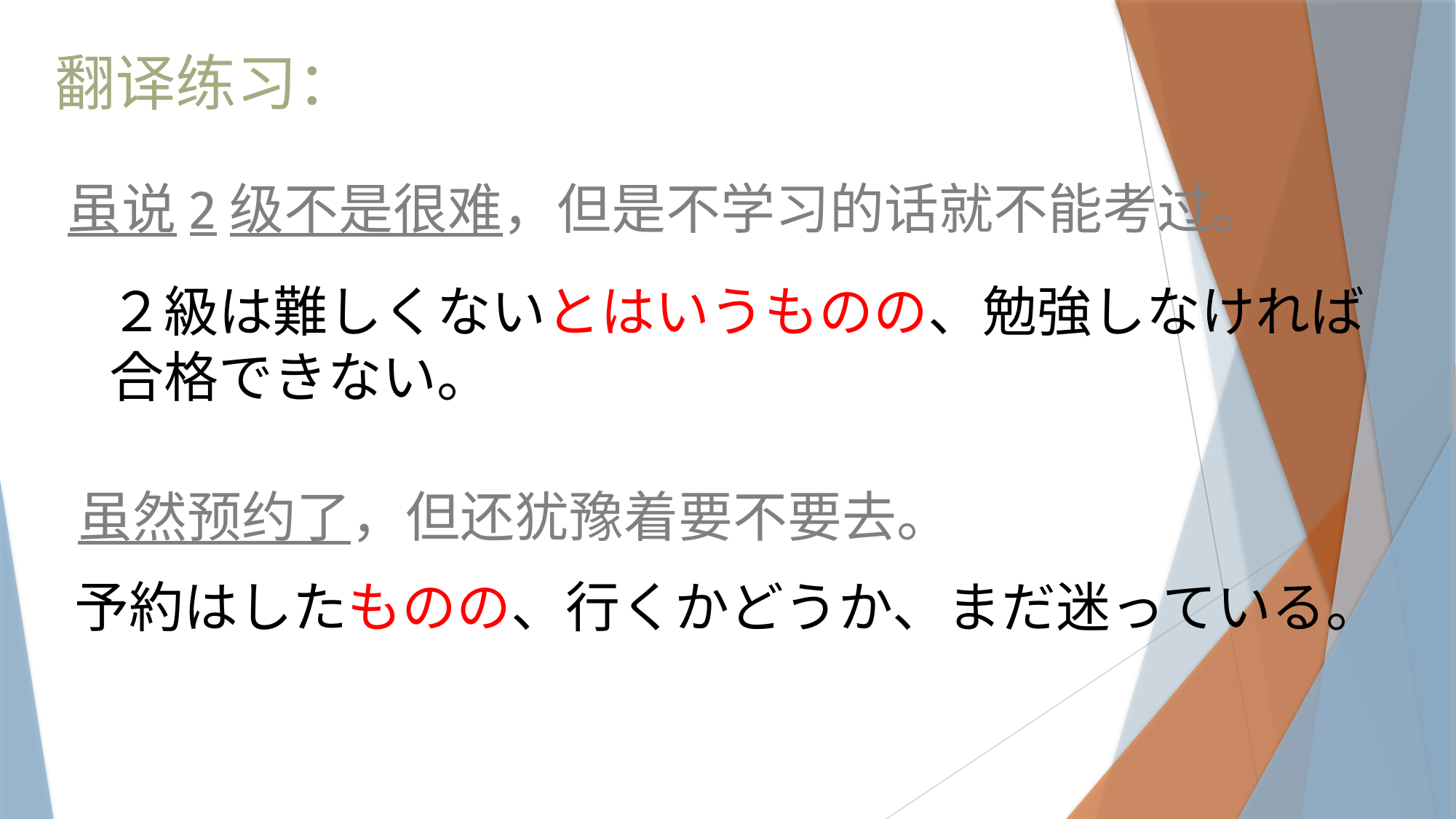

翻译练习：
虽说2级不是很难，但是不学习的话就不能考过。
２級は難しくないとはいうものの、勉強しなければ
合格できない。
虽然预约了，但还犹豫着要不要去。
予約はしたものの、行くかどうか、まだ迷っている。